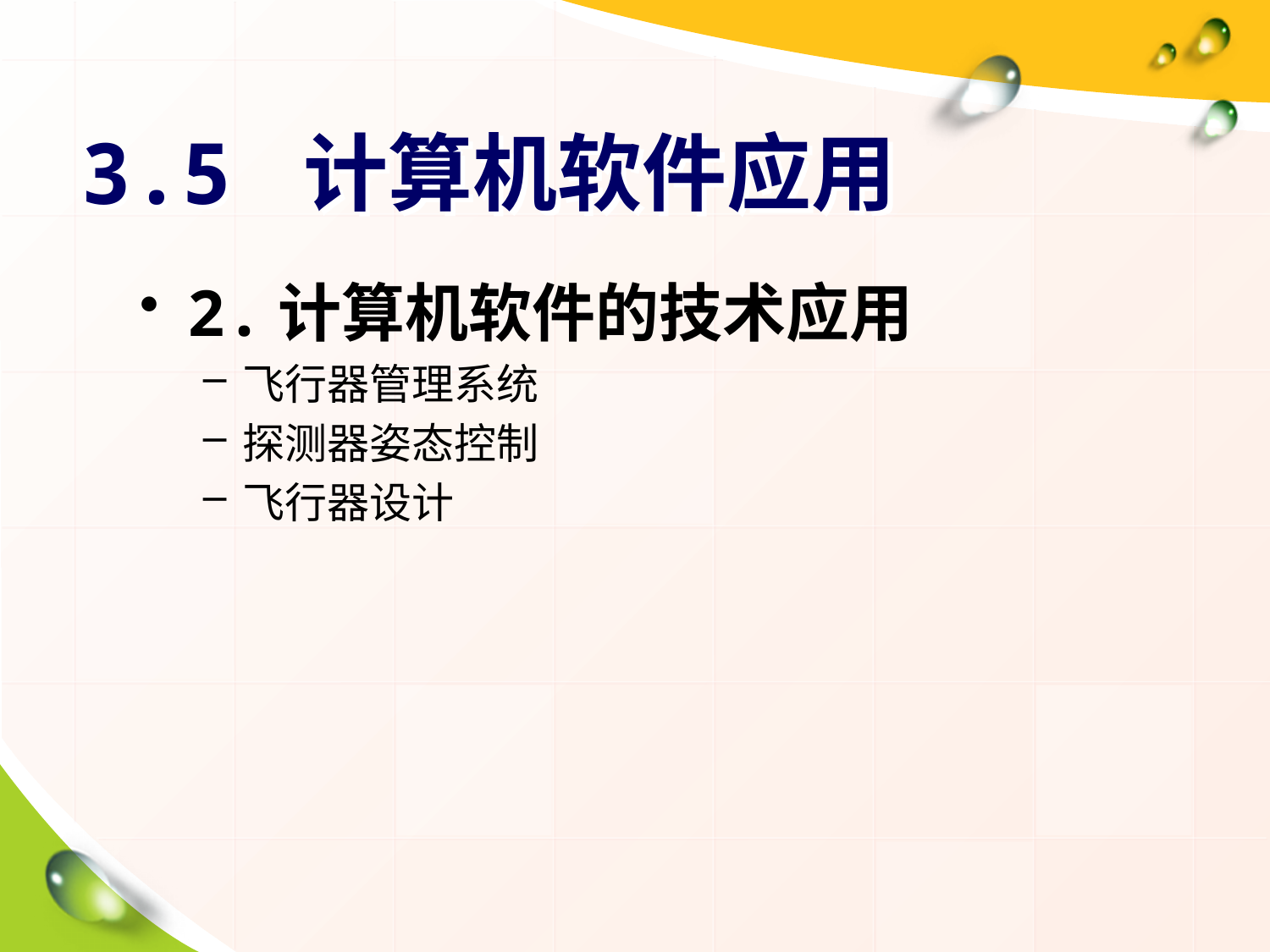

# 3.5 计算机软件应用
2.计算机软件的技术应用
飞行器管理系统
探测器姿态控制
飞行器设计